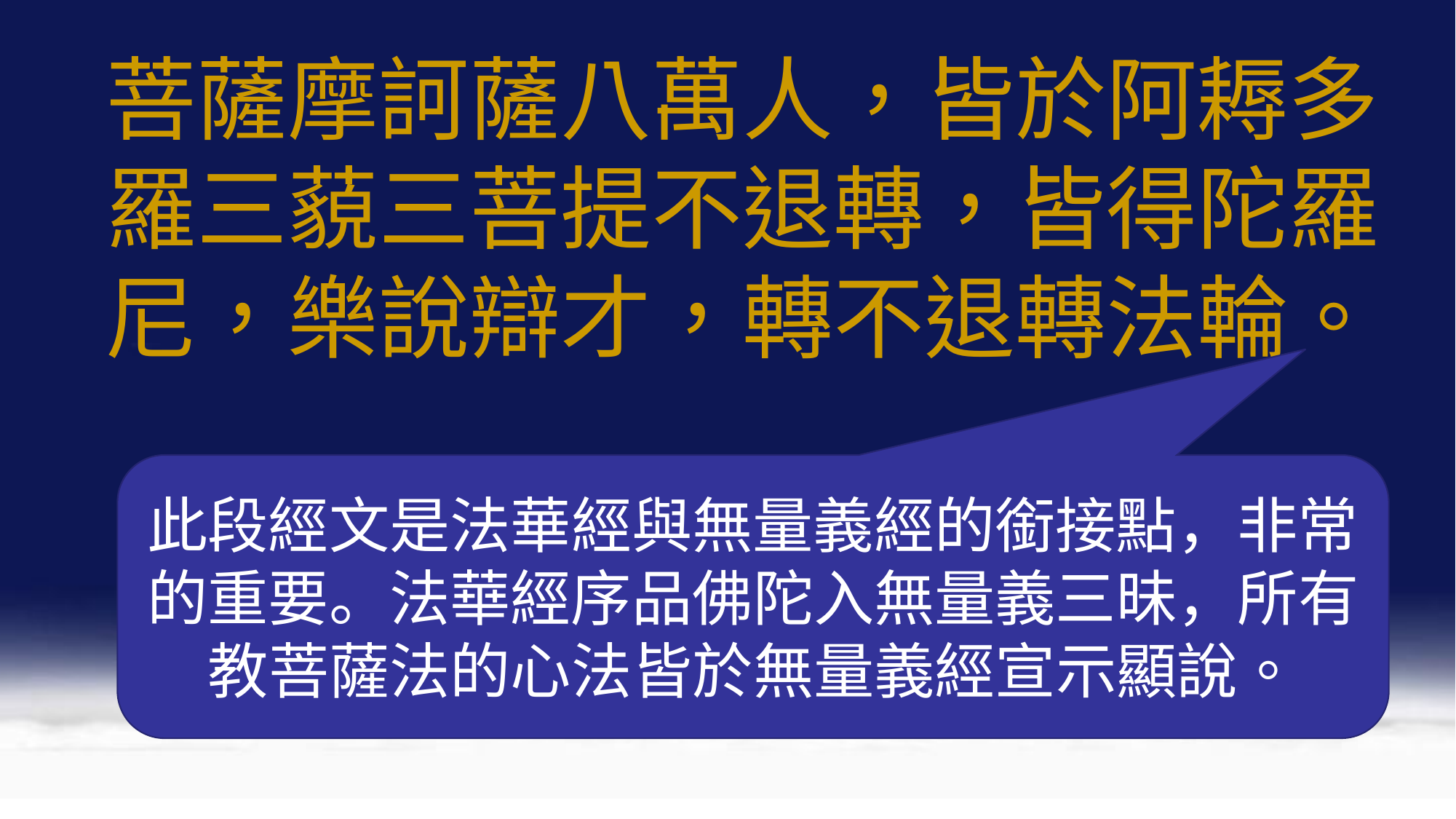

7
# 菩薩摩訶薩八萬人，皆於阿耨多羅三藐三菩提不退轉，皆得陀羅尼，樂說辯才，轉不退轉法輪。
此段經文是法華經與無量義經的銜接點，非常的重要。法華經序品佛陀入無量義三昧，所有教菩薩法的心法皆於無量義經宣示顯說。